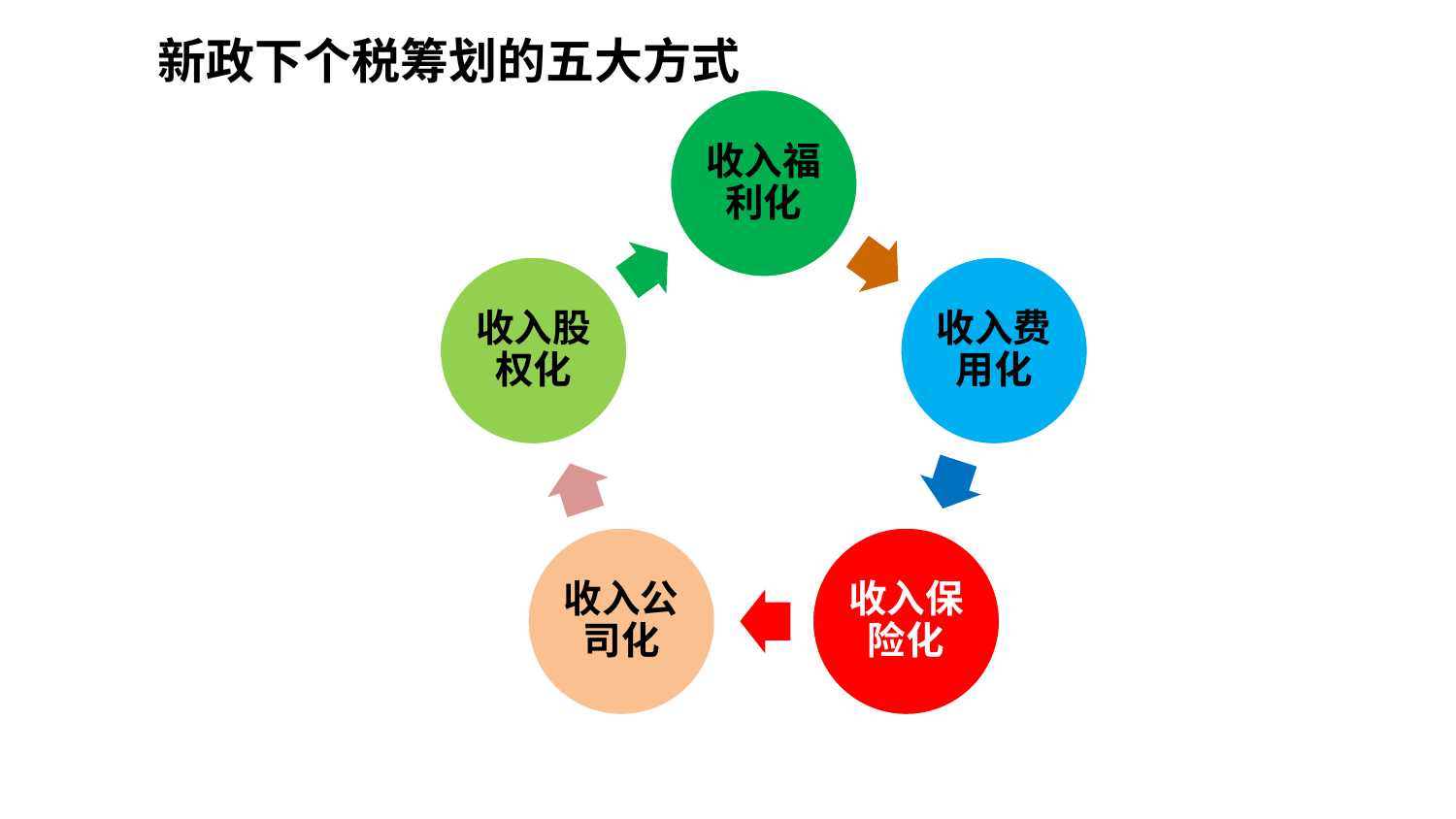

# 新政下个税筹划的五大方式
收入福利化

收入费用化

收入保险化

收入公司化

收入股权化